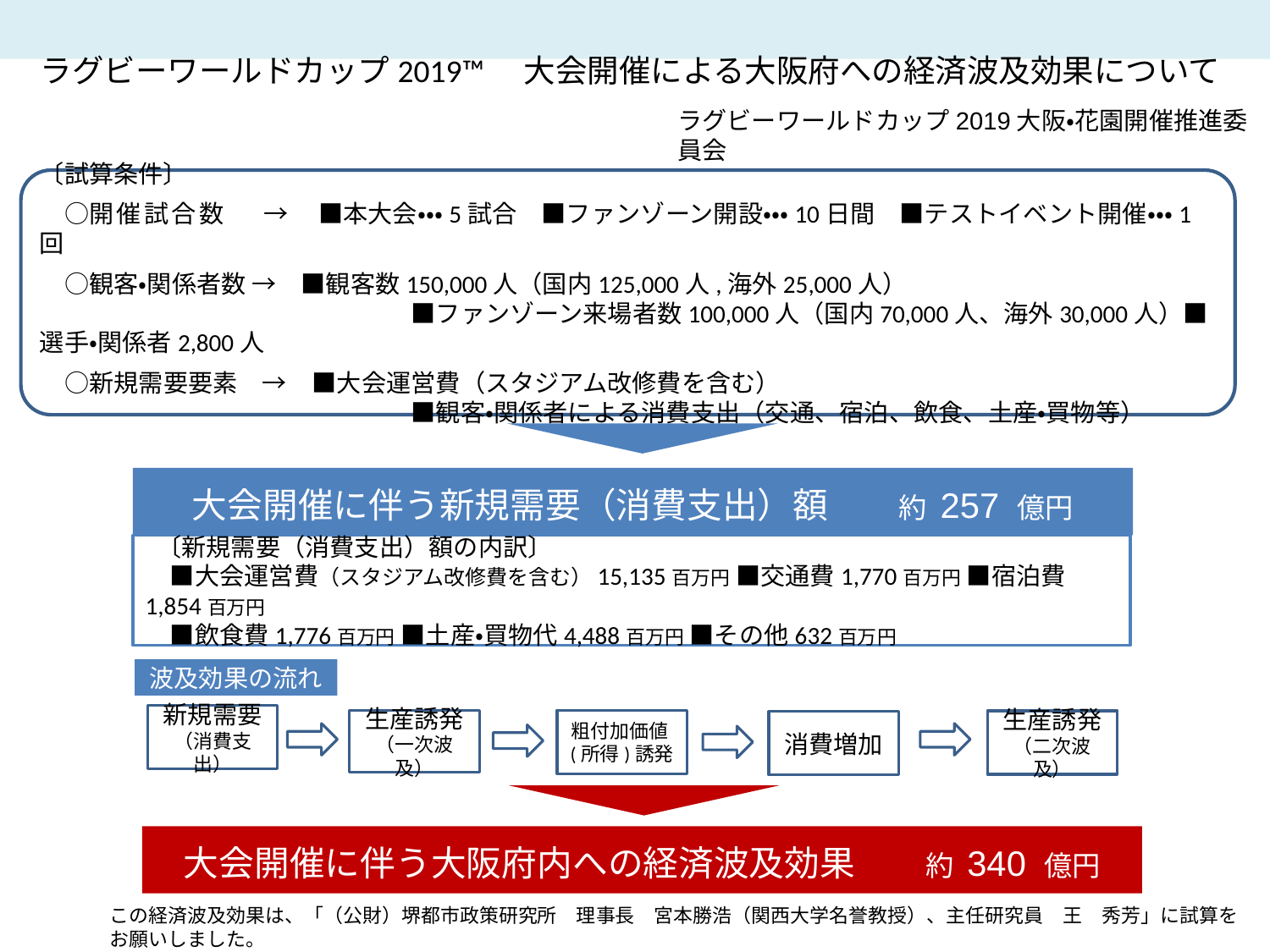

ラグビーワールドカップ2019™　大会開催による大阪府への経済波及効果について
ラグビーワールドカップ2019大阪・花園開催推進委員会
〔試算条件〕
　○開催試合数 　→ 　■本大会・・・5試合　■ファンゾーン開設・・・10日間　■テストイベント開催・・・1回
　○観客・関係者数 →　■観客数150,000人（国内125,000人,海外25,000人）
　　　　　　　　　　　　　　　■ファンゾーン来場者数100,000人（国内70,000人、海外30,000人）■選手・関係者2,800人
　○新規需要要素　→　■大会運営費（スタジアム改修費を含む）
　　　　　　　　　　　　　　　■観客・関係者による消費支出（交通、宿泊、飲食、土産・買物等）

大会開催に伴う新規需要（消費支出）額　　約 257 億円
 〔新規需要（消費支出）額の内訳〕
　■大会運営費（スタジアム改修費を含む）15,135百万円 ■交通費1,770百万円 ■宿泊費1,854百万円
　■飲食費1,776百万円 ■土産・買物代4,488百万円 ■その他632百万円
波及効果の流れ
新規需要
（消費支出）
生産誘発
（一次波及）
粗付加価値(所得)誘発
生産誘発
（二次波及）
消費増加

大会開催に伴う大阪府内への経済波及効果　　約 340 億円
この経済波及効果は、「（公財）堺都市政策研究所　理事長　宮本勝浩（関西大学名誉教授）、主任研究員　王　秀芳」に試算をお願いしました。